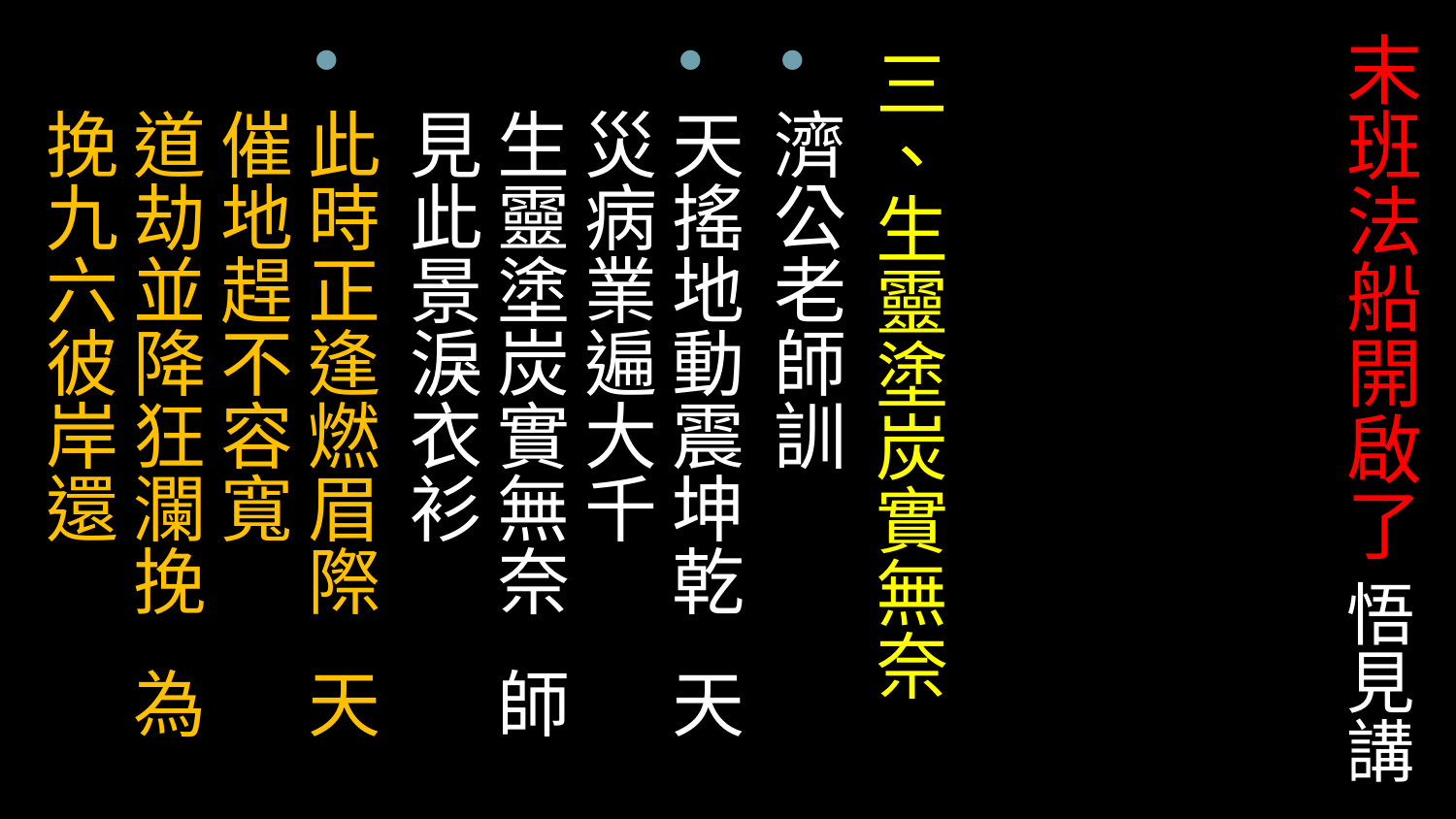

# 末班法船開啟了 悟見講
三、生靈塗炭實無奈
濟公老師訓
天搖地動震坤乾   天災病業遍大千
生靈塗炭實無奈   師見此景淚衣衫
此時正逢燃眉際   天催地趕不容寬 
道劫並降狂瀾挽   為挽九六彼岸還